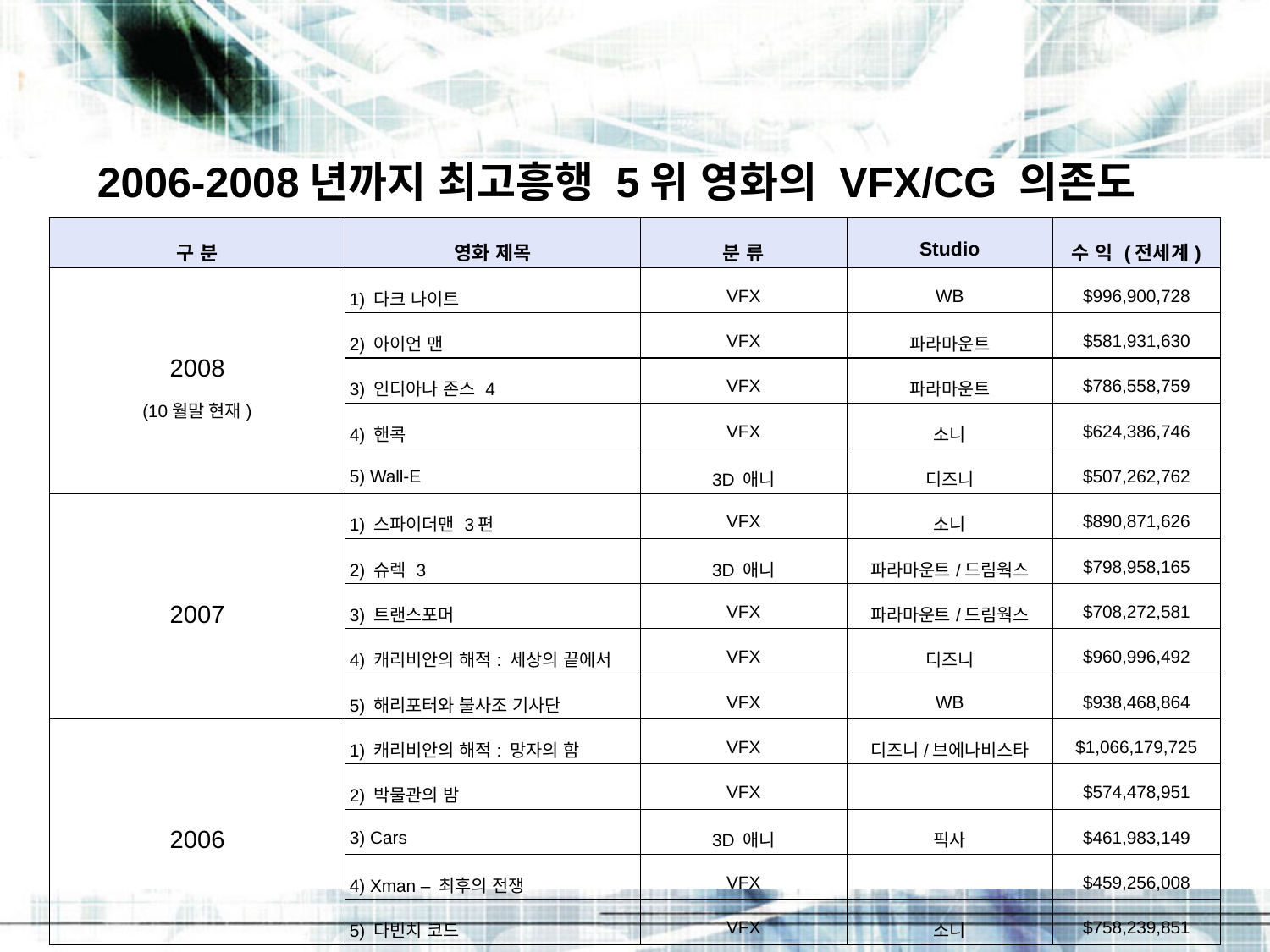

2006-2008년까지 최고흥행 5위 영화의 VFX/CG 의존도
| 구 분 | 영화 제목 | 분 류 | Studio | 수 익 (전세계) |
| --- | --- | --- | --- | --- |
| 2008 (10월말 현재) | 1) 다크 나이트 | VFX | WB | $996,900,728 |
|  | 2) 아이언 맨 | VFX | 파라마운트 | $581,931,630 |
|  | 3) 인디아나 존스 4 | VFX | 파라마운트 | $786,558,759 |
|  | 4) 핸콕 | VFX | 소니 | $624,386,746 |
|  | 5) Wall-E | 3D 애니 | 디즈니 | $507,262,762 |
| 2007 | 1) 스파이더맨 3편 | VFX | 소니 | $890,871,626 |
|  | 2) 슈렉 3 | 3D 애니 | 파라마운트/드림웍스 | $798,958,165 |
|  | 3) 트랜스포머 | VFX | 파라마운트/드림웍스 | $708,272,581 |
|  | 4) 캐리비안의 해적: 세상의 끝에서 | VFX | 디즈니 | $960,996,492 |
|  | 5) 해리포터와 불사조 기사단 | VFX | WB | $938,468,864 |
| 2006 | 1) 캐리비안의 해적: 망자의 함 | VFX | 디즈니/브에나비스타 | $1,066,179,725 |
|  | 2) 박물관의 밤 | VFX |  | $574,478,951 |
|  | 3) Cars | 3D 애니 | 픽사 | $461,983,149 |
|  | 4) Xman – 최후의 전쟁 | VFX |  | $459,256,008 |
|  | 5) 다빈치 코드 | VFX | 소니 | $758,239,851 |